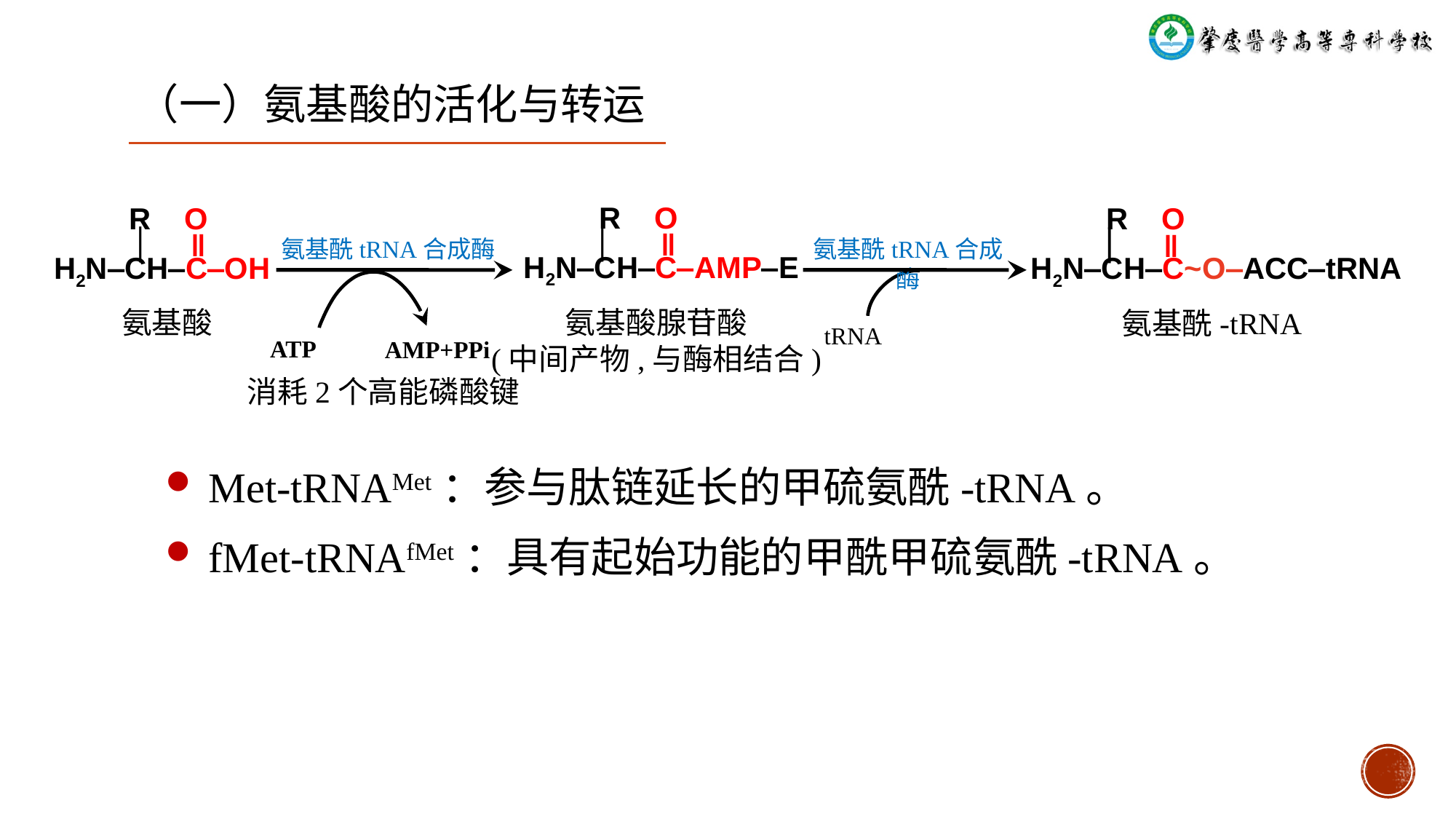

（一）氨基酸的活化与转运
         R    O
         ׀      ǁ
H2N‒CH‒C‒AMP‒E
         R    O
          ׀     ‖
H2N‒CH‒C‒OH
         R    O
         ׀      ǁ
H2N‒CH‒C~O‒ACC‒tRNA
氨基酰tRNA合成酶
氨基酰tRNA合成酶

氨基酸
氨基酸腺苷酸
(中间产物,与酶相结合)
氨基酰-tRNA
tRNA
ATP
AMP+PPi
消耗2个高能磷酸键
Met-tRNAMet：参与肽链延长的甲硫氨酰-tRNA。
fMet-tRNAfMet：具有起始功能的甲酰甲硫氨酰-tRNA。